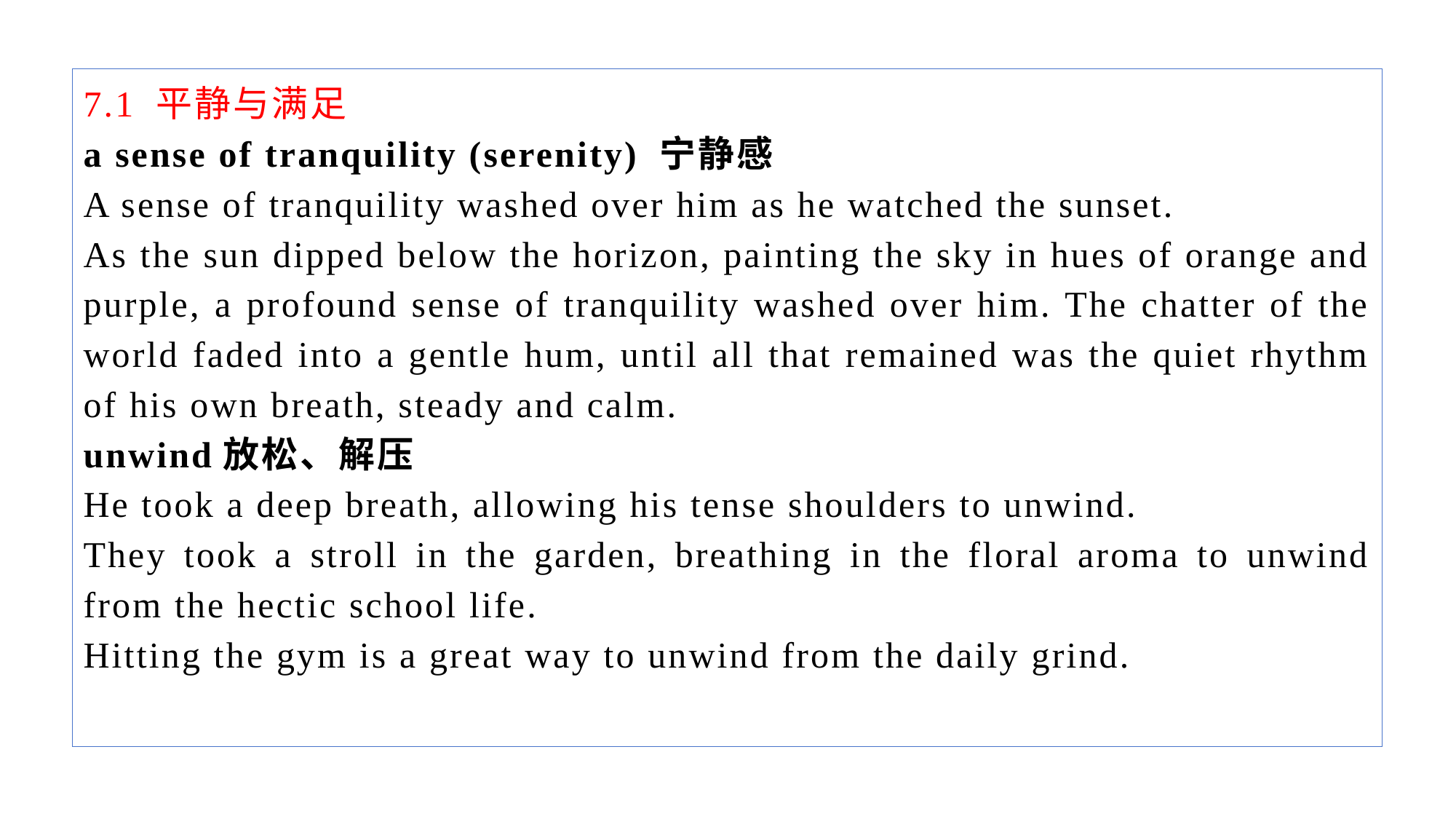

7.1 平静与满足
a sense of tranquility (serenity) 宁静感
A sense of tranquility washed over him as he watched the sunset.
As the sun dipped below the horizon, painting the sky in hues of orange and purple, a profound sense of tranquility washed over him. The chatter of the world faded into a gentle hum, until all that remained was the quiet rhythm of his own breath, steady and calm.
unwind放松、解压
He took a deep breath, allowing his tense shoulders to unwind.
They took a stroll in the garden, breathing in the floral aroma to unwind from the hectic school life.
Hitting the gym is a great way to unwind from the daily grind.